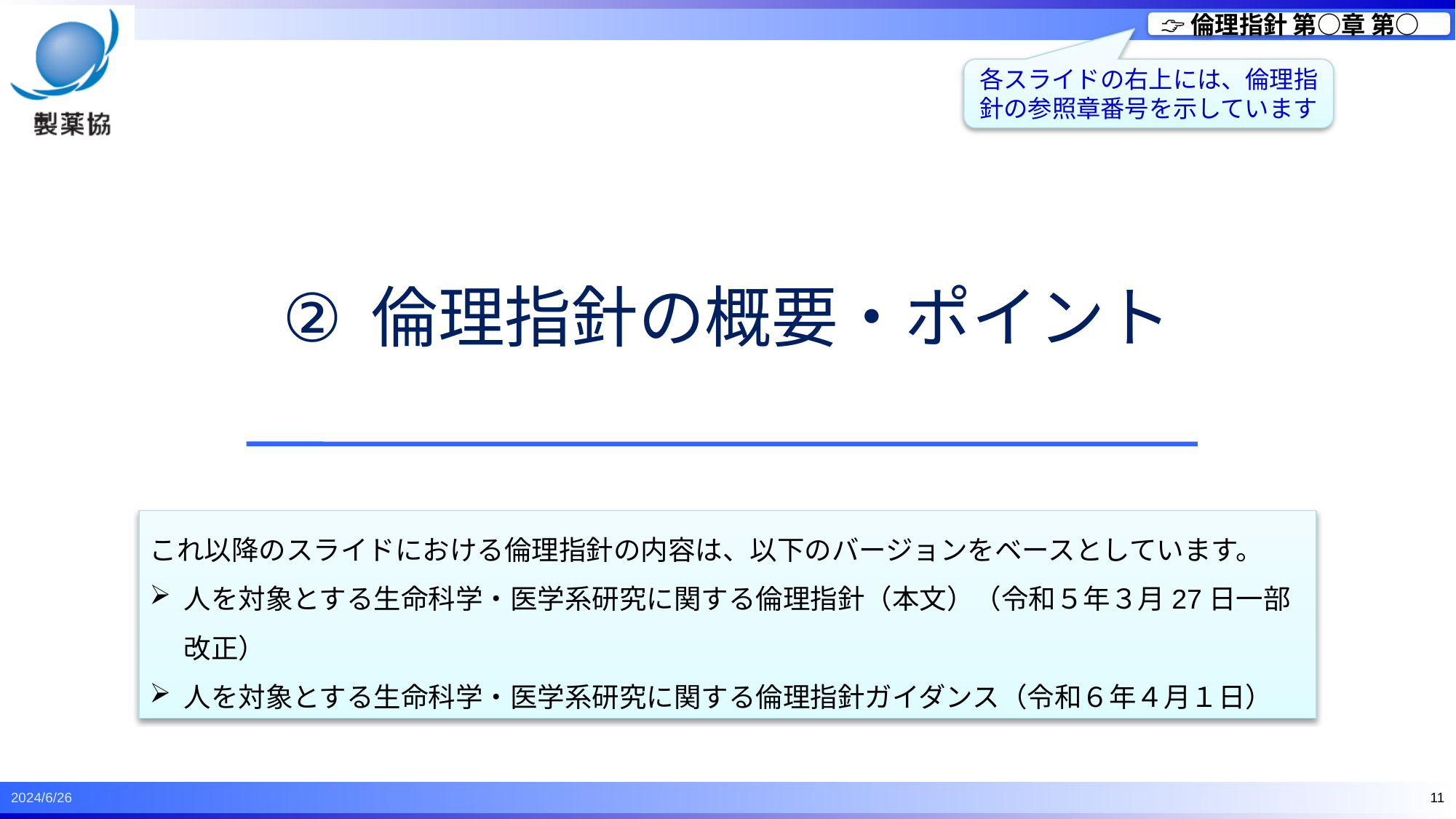

👉倫理指針 第○章 第○
各スライドの右上には、倫理指針の参照章番号を示しています
# 倫理指針の概要・ポイント
これ以降のスライドにおける倫理指針の内容は、以下のバージョンをベースとしています。
人を対象とする生命科学・医学系研究に関する倫理指針（本文）（令和５年３月27日一部改正）
人を対象とする生命科学・医学系研究に関する倫理指針ガイダンス（令和６年４月１日）
2024/6/26
11